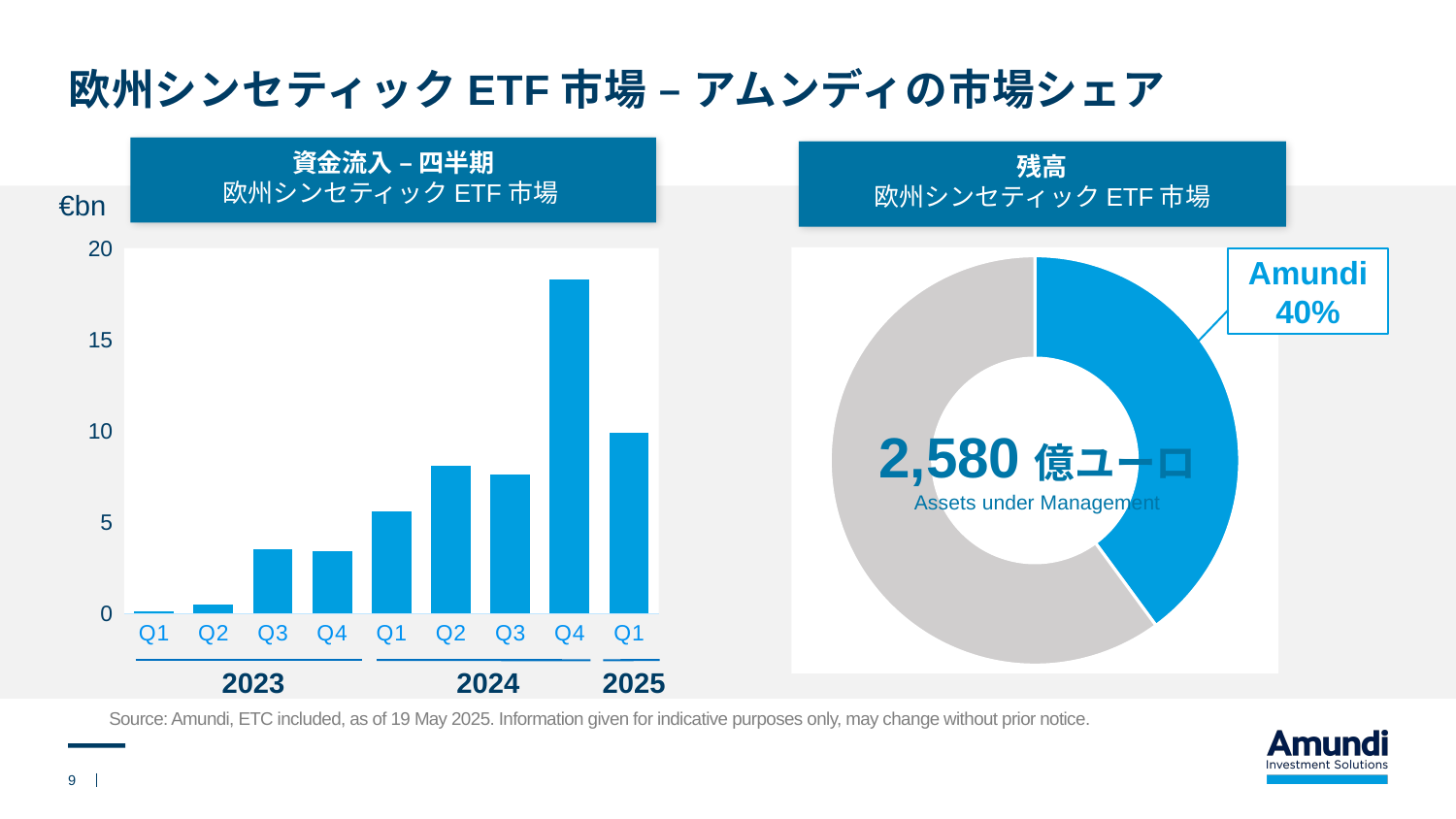

# 欧州シンセティックETF市場 – アムンディの市場シェア
資金流入 – 四半期
欧州シンセティックETF市場
残高
欧州シンセティックETF市場

€bn

### Chart

| Category |  |
|---|---|
| Q1 | 0.1 |
| Q2 | 0.5 |
| Q3 | 3.5 |
| Q4 | 3.4 |
| Q1 | 5.6 |
| Q2 | 8.1 |
| Q3 | 7.6 |
| Q4 | 18.3 |
| Q1 | 9.9 |

### Chart

| Category |  |
|---|---|
Amundi
40%
2,580億ユーロ
Assets under Management
2023
2024
2025
Source: Amundi, ETC included, as of 19 May 2025. Information given for indicative purposes only, may change without prior notice.
9